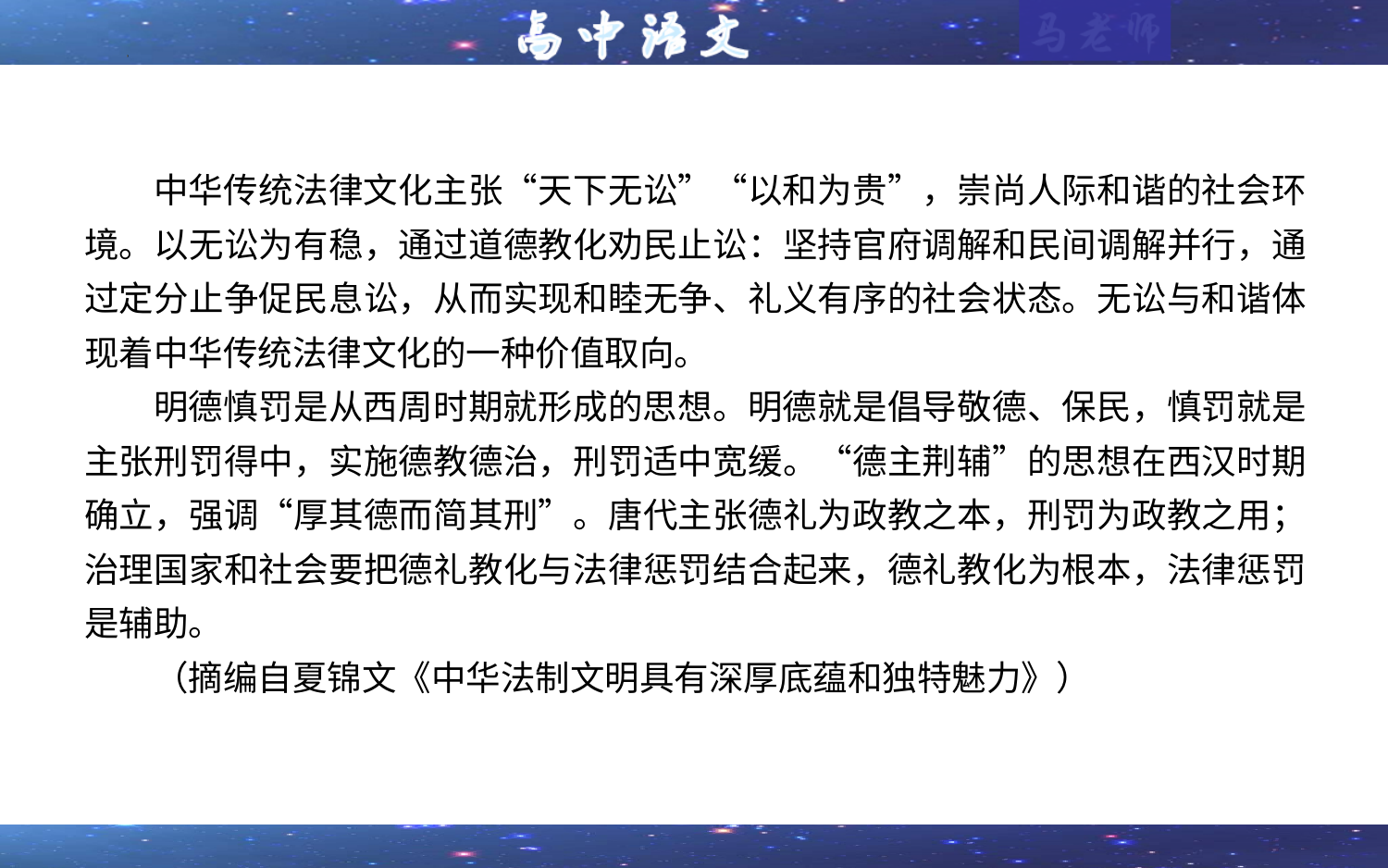

中华传统法律文化主张“天下无讼”“以和为贵”，崇尚人际和谐的社会环境。以无讼为有稳，通过道德教化劝民止讼：坚持官府调解和民间调解并行，通过定分止争促民息讼，从而实现和睦无争、礼义有序的社会状态。无讼与和谐体现着中华传统法律文化的一种价值取向。
明德慎罚是从西周时期就形成的思想。明德就是倡导敬德、保民，慎罚就是主张刑罚得中，实施德教德治，刑罚适中宽缓。“德主荆辅”的思想在西汉时期确立，强调“厚其德而简其刑”。唐代主张德礼为政教之本，刑罚为政教之用；治理国家和社会要把德礼教化与法律惩罚结合起来，德礼教化为根本，法律惩罚是辅助。
（摘编自夏锦文《中华法制文明具有深厚底蕴和独特魅力》）